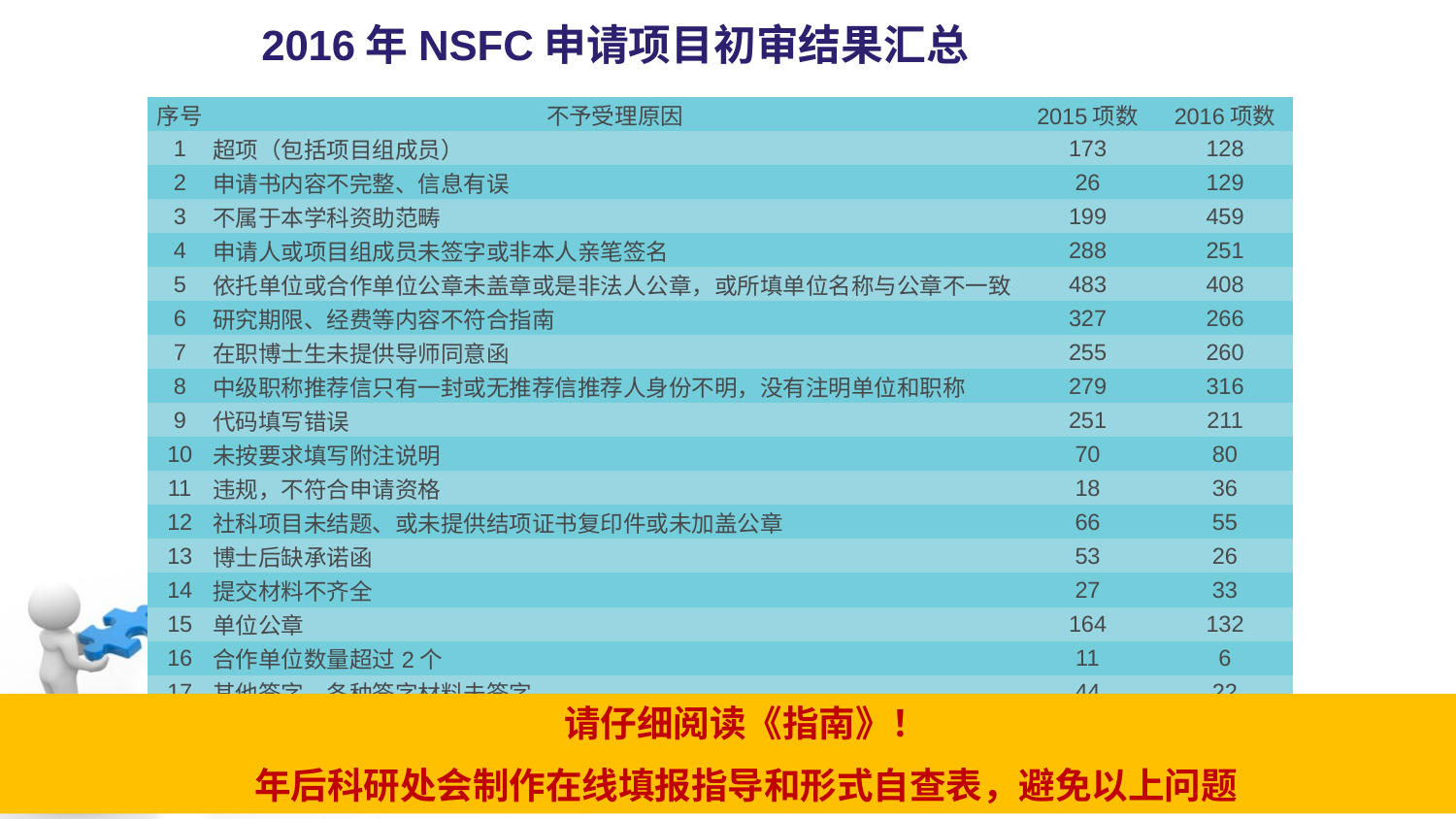

2016年NSFC申请项目初审结果汇总
| 序号 | 不予受理原因 | 2015项数 | 2016项数 |
| --- | --- | --- | --- |
| 1 | 超项（包括项目组成员） | 173 | 128 |
| 2 | 申请书内容不完整、信息有误 | 26 | 129 |
| 3 | 不属于本学科资助范畴 | 199 | 459 |
| 4 | 申请人或项目组成员未签字或非本人亲笔签名 | 288 | 251 |
| 5 | 依托单位或合作单位公章未盖章或是非法人公章，或所填单位名称与公章不一致 | 483 | 408 |
| 6 | 研究期限、经费等内容不符合指南 | 327 | 266 |
| 7 | 在职博士生未提供导师同意函 | 255 | 260 |
| 8 | 中级职称推荐信只有一封或无推荐信推荐人身份不明，没有注明单位和职称 | 279 | 316 |
| 9 | 代码填写错误 | 251 | 211 |
| 10 | 未按要求填写附注说明 | 70 | 80 |
| 11 | 违规，不符合申请资格 | 18 | 36 |
| 12 | 社科项目未结题、或未提供结项证书复印件或未加盖公章 | 66 | 55 |
| 13 | 博士后缺承诺函 | 53 | 26 |
| 14 | 提交材料不齐全 | 27 | 33 |
| 15 | 单位公章 | 164 | 132 |
| 16 | 合作单位数量超过2个 | 11 | 6 |
| 17 | 其他签字，各种签字材料未签字 | 44 | 22 |
| 18 | 其它 | 431 | 189 |
| 总数 |  | 3165 | 3007 |
请仔细阅读《指南》！
年后科研处会制作在线填报指导和形式自查表，避免以上问题